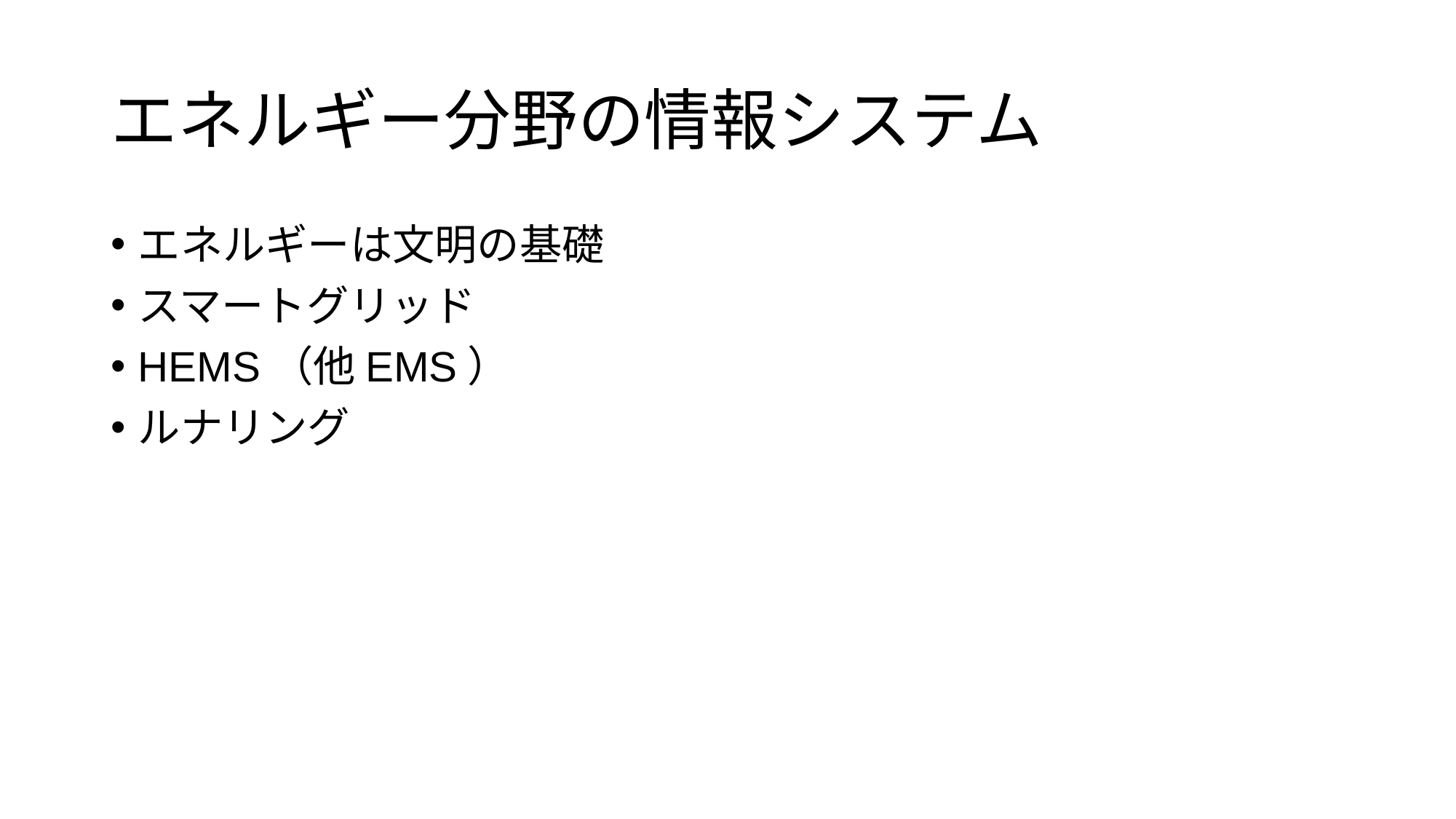

# エネルギー分野の情報システム
エネルギーは文明の基礎
スマートグリッド
HEMS（他EMS）
ルナリング